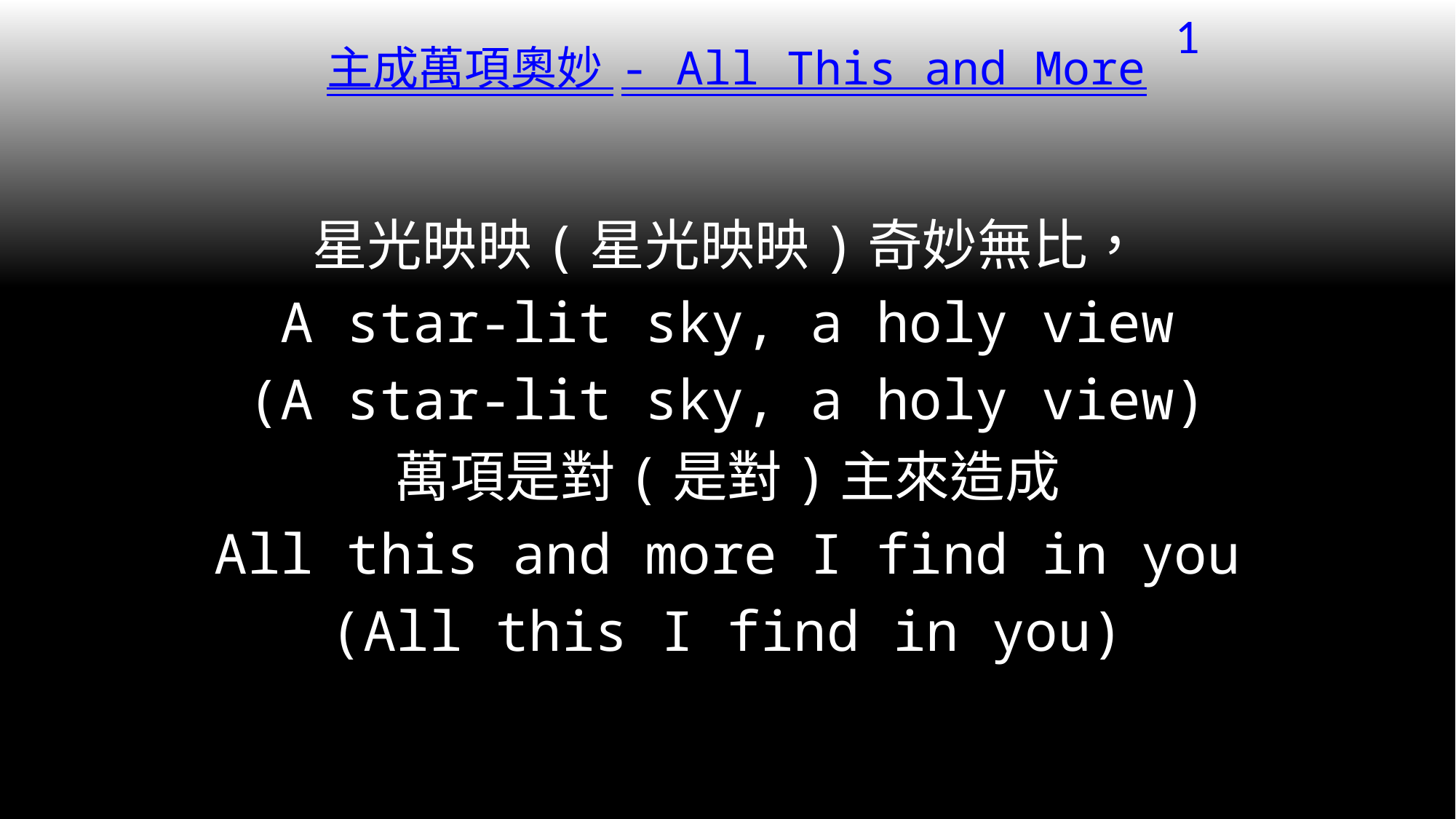

1
# 主成萬項奧妙 - All This and More

星光映映(星光映映)奇妙無比，
A star-lit sky, a holy view
(A star-lit sky, a holy view)
萬項是對(是對)主來造成
All this and more I find in you
(All this I find in you)